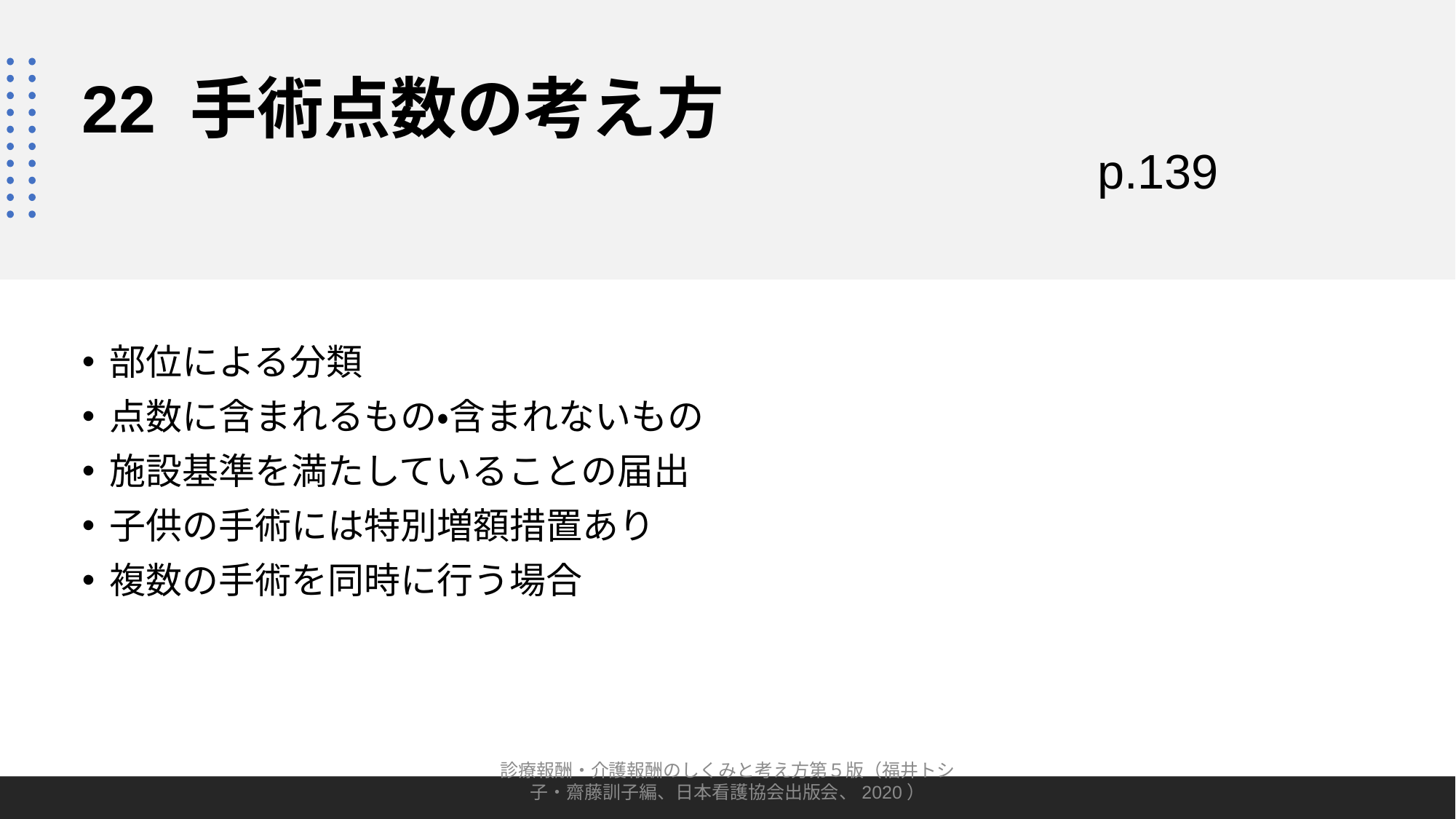

# 22 手術点数の考え方 p.139

部位による分類
点数に含まれるもの・含まれないもの
施設基準を満たしていることの届出
子供の手術には特別増額措置あり
複数の手術を同時に行う場合

診療報酬・介護報酬のしくみと考え方第５版（福井トシ子・齋藤訓子編、日本看護協会出版会、2020）